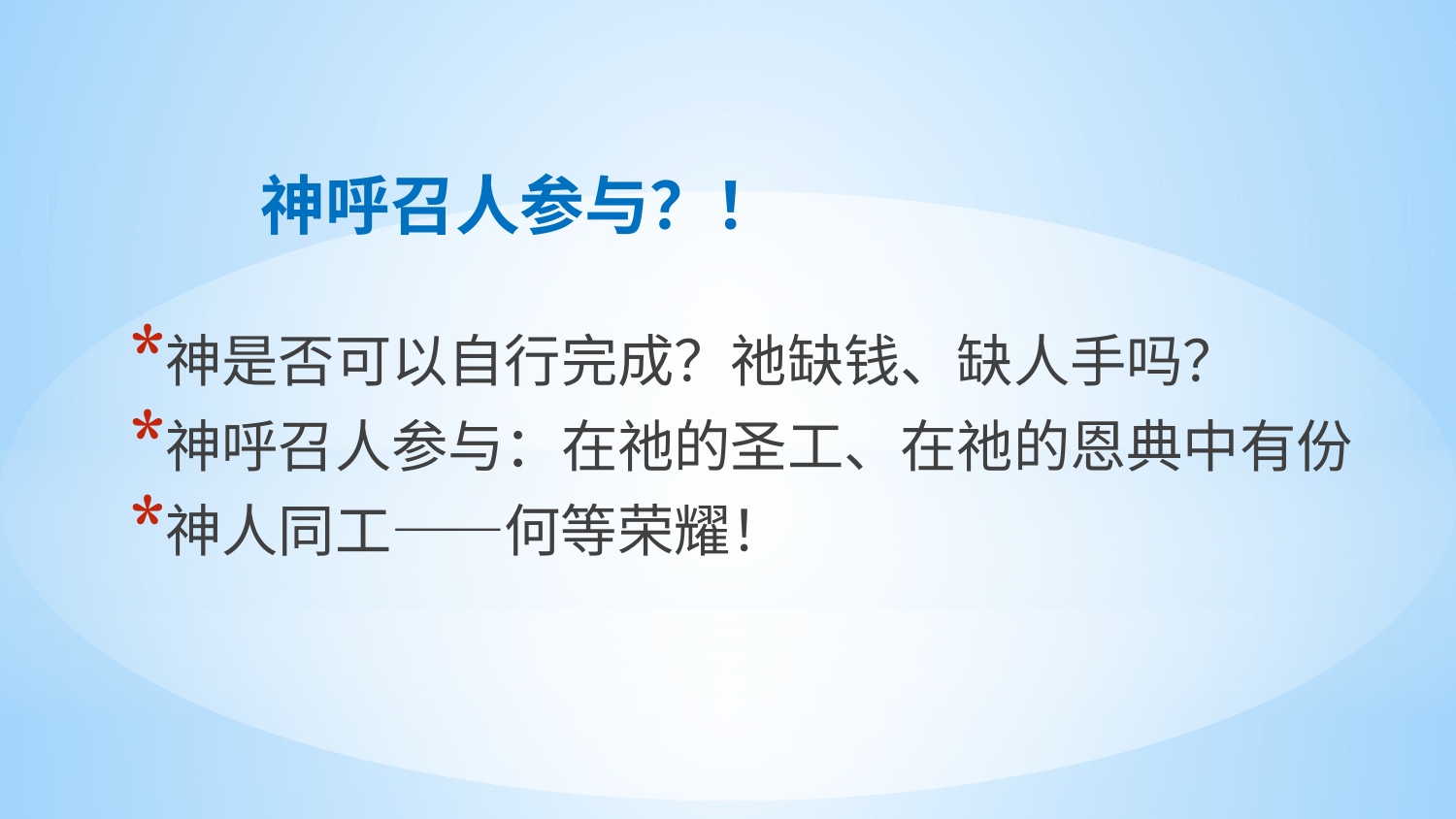

# 神呼召人参与？！
神是否可以自行完成？祂缺钱、缺人手吗？
神呼召人参与：在祂的圣工、在祂的恩典中有份
神人同工——何等荣耀！